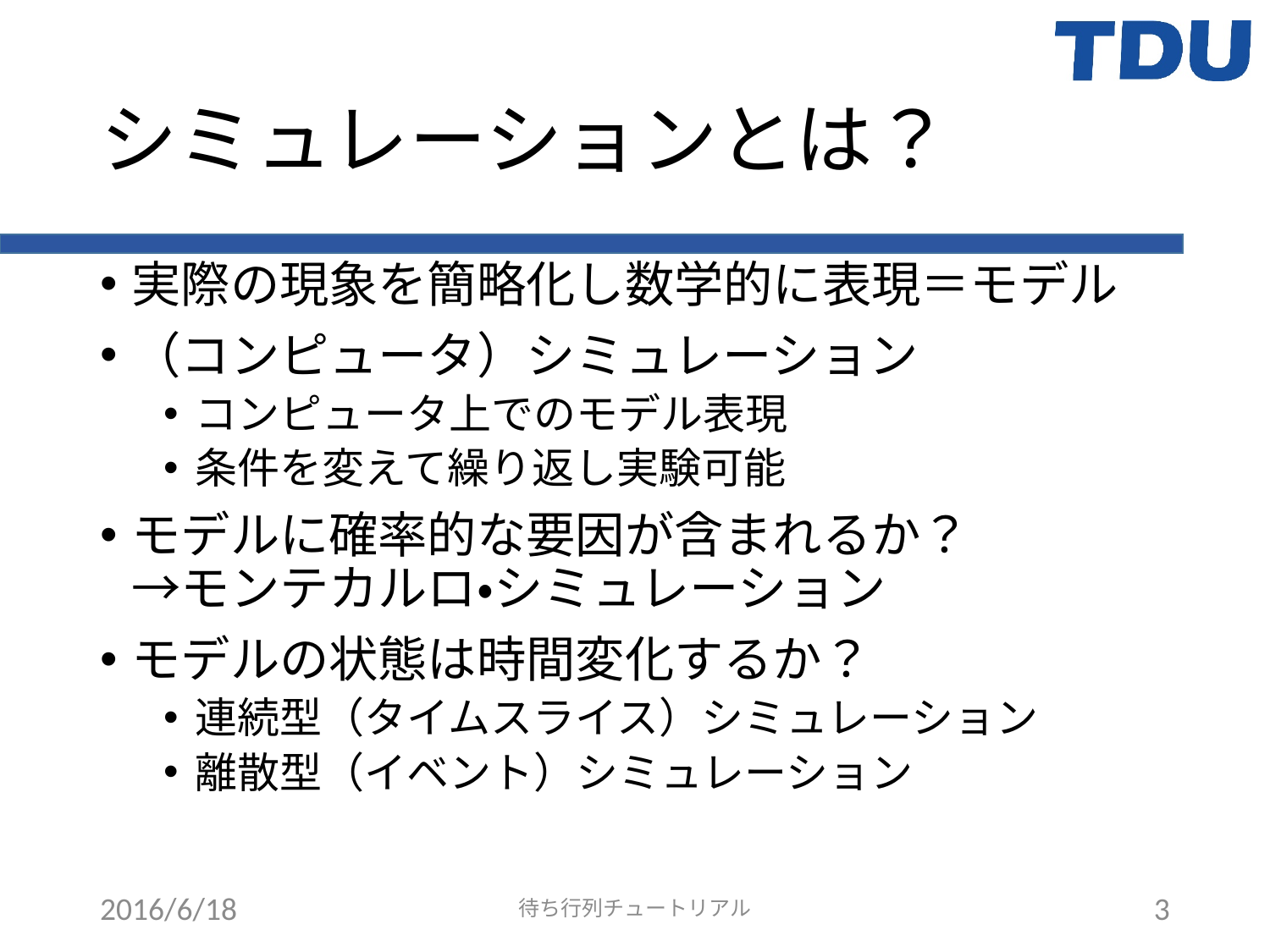

# シミュレーションとは？
実際の現象を簡略化し数学的に表現＝モデル
（コンピュータ）シミュレーション
コンピュータ上でのモデル表現
条件を変えて繰り返し実験可能
モデルに確率的な要因が含まれるか？
→モンテカルロ・シミュレーション
モデルの状態は時間変化するか？
連続型（タイムスライス）シミュレーション
離散型（イベント）シミュレーション

2016/6/18
待ち行列チュートリアル
3